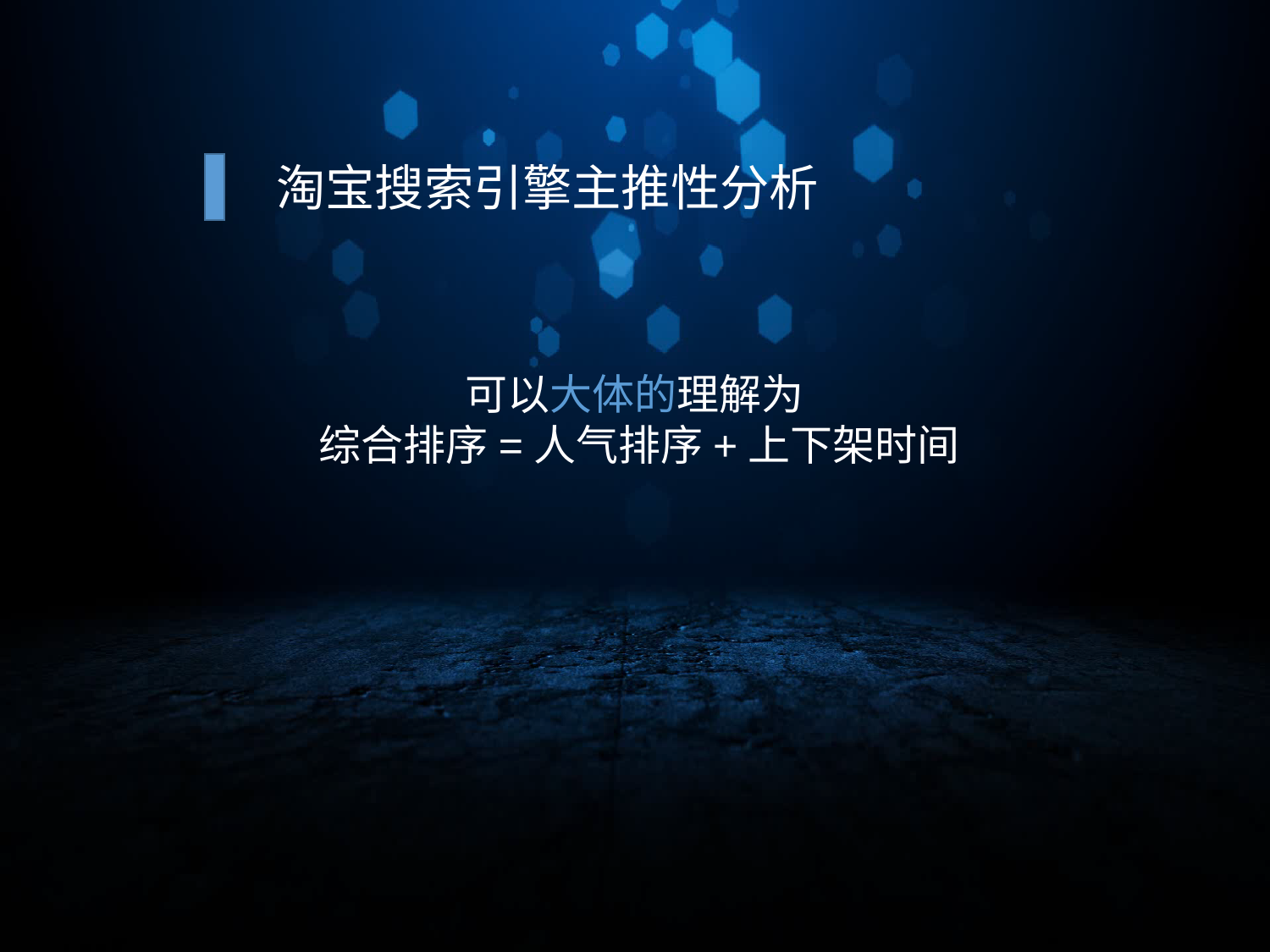

淘宝搜索引擎主推性分析

可以大体的理解为
综合排序=人气排序+上下架时间